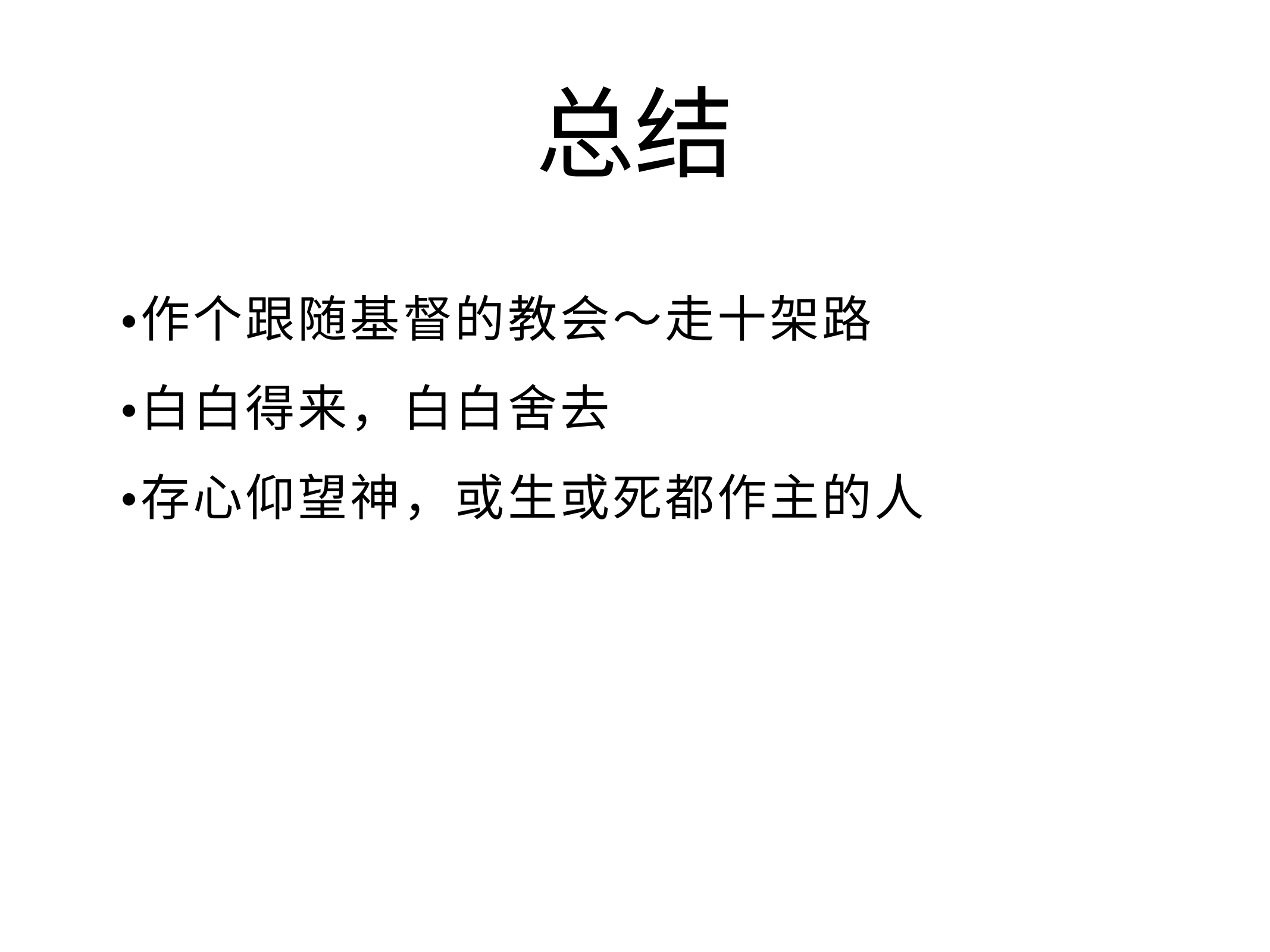

# 总结
作个跟随基督的教会～走十架路
白白得来，白白舍去
存心仰望神，或生或死都作主的人